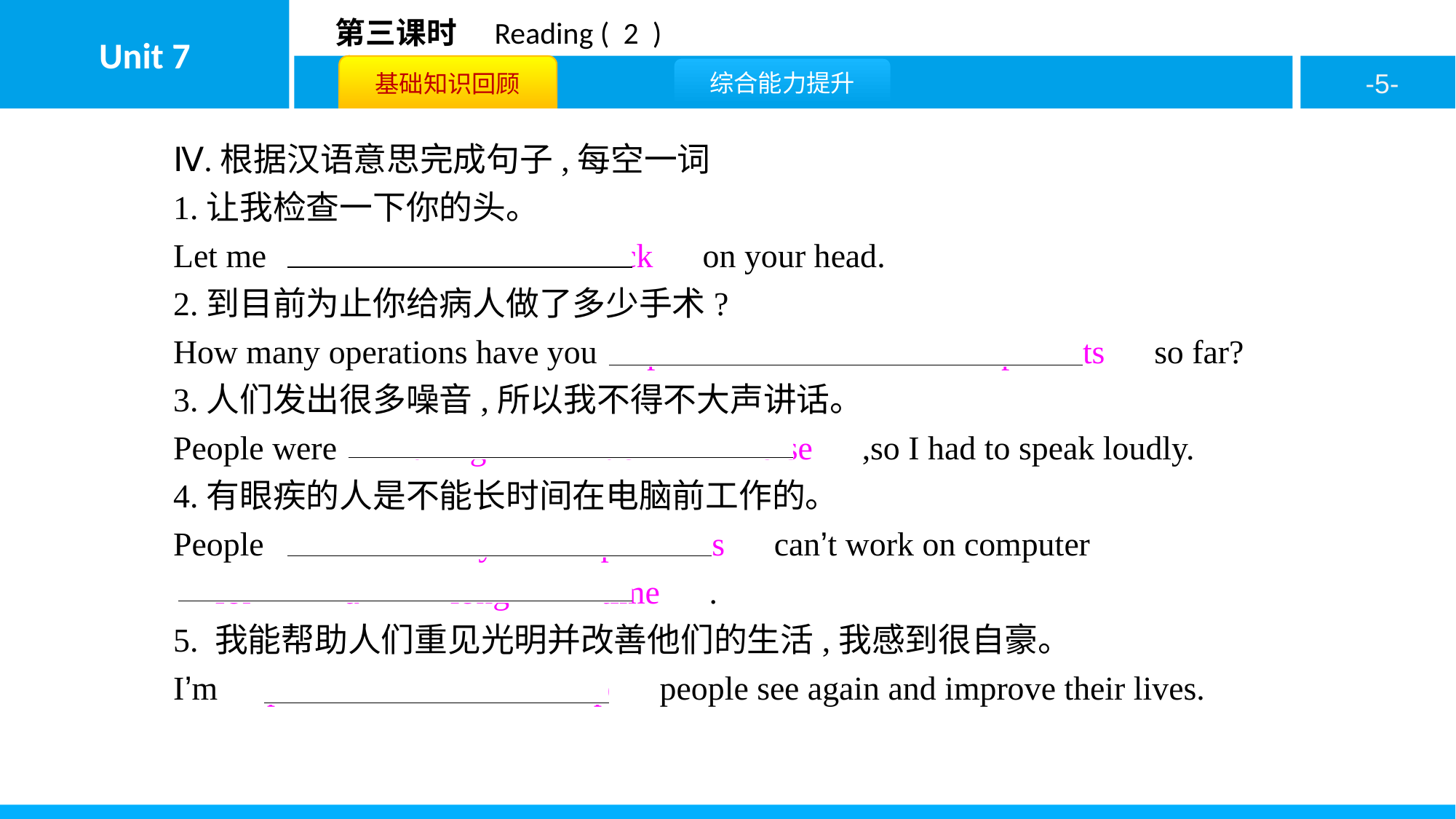

Ⅳ.根据汉语意思完成句子,每空一词
1.让我检查一下你的头。
Let me　have　 　a　 　check　on your head.
2.到目前为止你给病人做了多少手术?
How many operations have you　performed　 　on　 　patients　so far?
3.人们发出很多噪音,所以我不得不大声讲话。
People were　making　 　much　 　noise　,so I had to speak loudly.
4.有眼疾的人是不能长时间在电脑前工作的。
People　with　 　eye　 　problems　can’t work on computer
　for　 　a　 　long　 　time　.
5. 我能帮助人们重见光明并改善他们的生活,我感到很自豪。
I’m　proud　 　to　 　help　people see again and improve their lives.